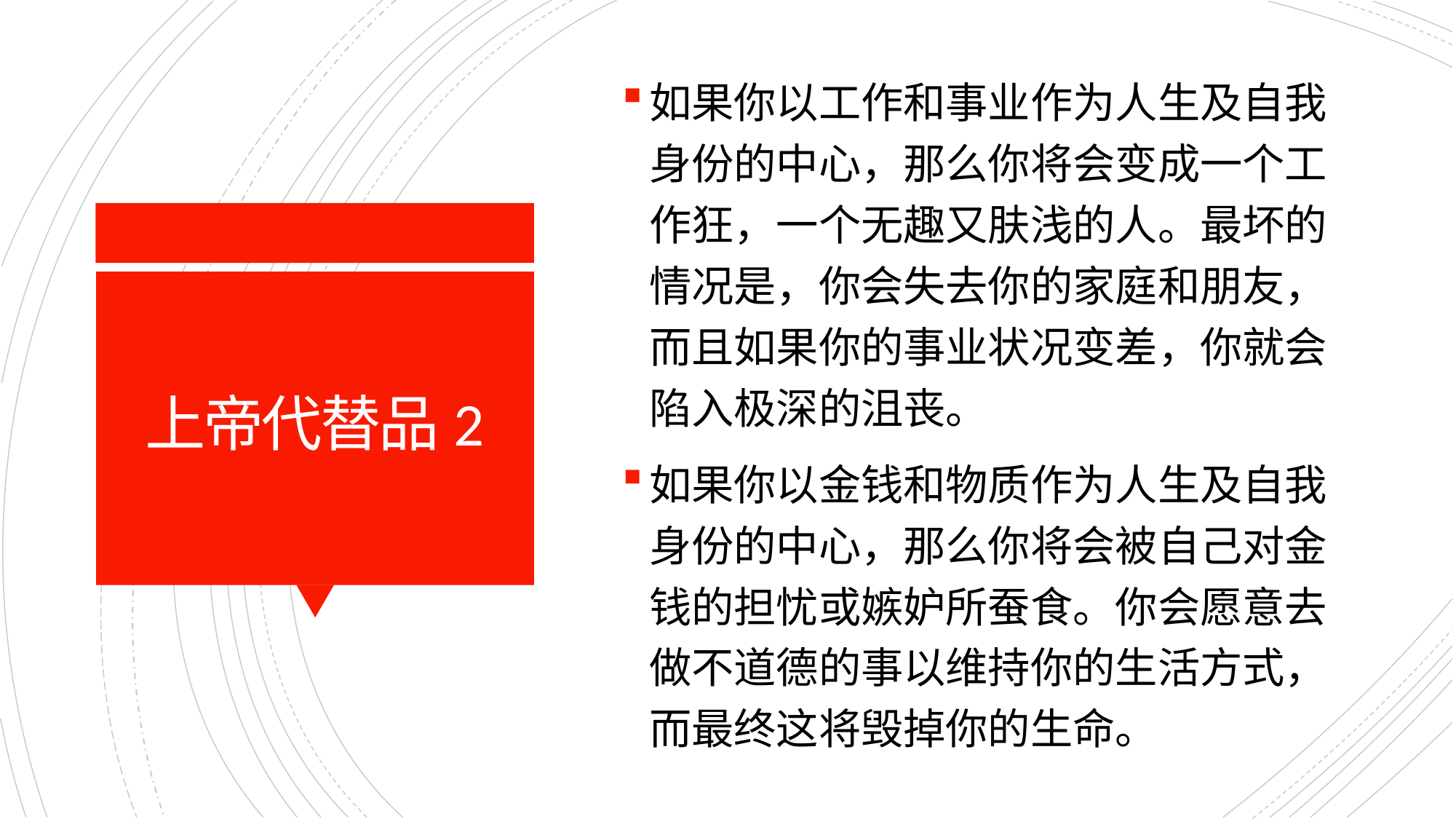

如果你以工作和事业作为人生及自我身份的中心，那么你将会变成一个工作狂，一个无趣又肤浅的人。最坏的情况是，你会失去你的家庭和朋友，而且如果你的事业状况变差，你就会陷入极深的沮丧。
如果你以金钱和物质作为人生及自我身份的中心，那么你将会被自己对金钱的担忧或嫉妒所蚕食。你会愿意去做不道德的事以维持你的生活方式，而最终这将毁掉你的生命。
# 上帝代替品2